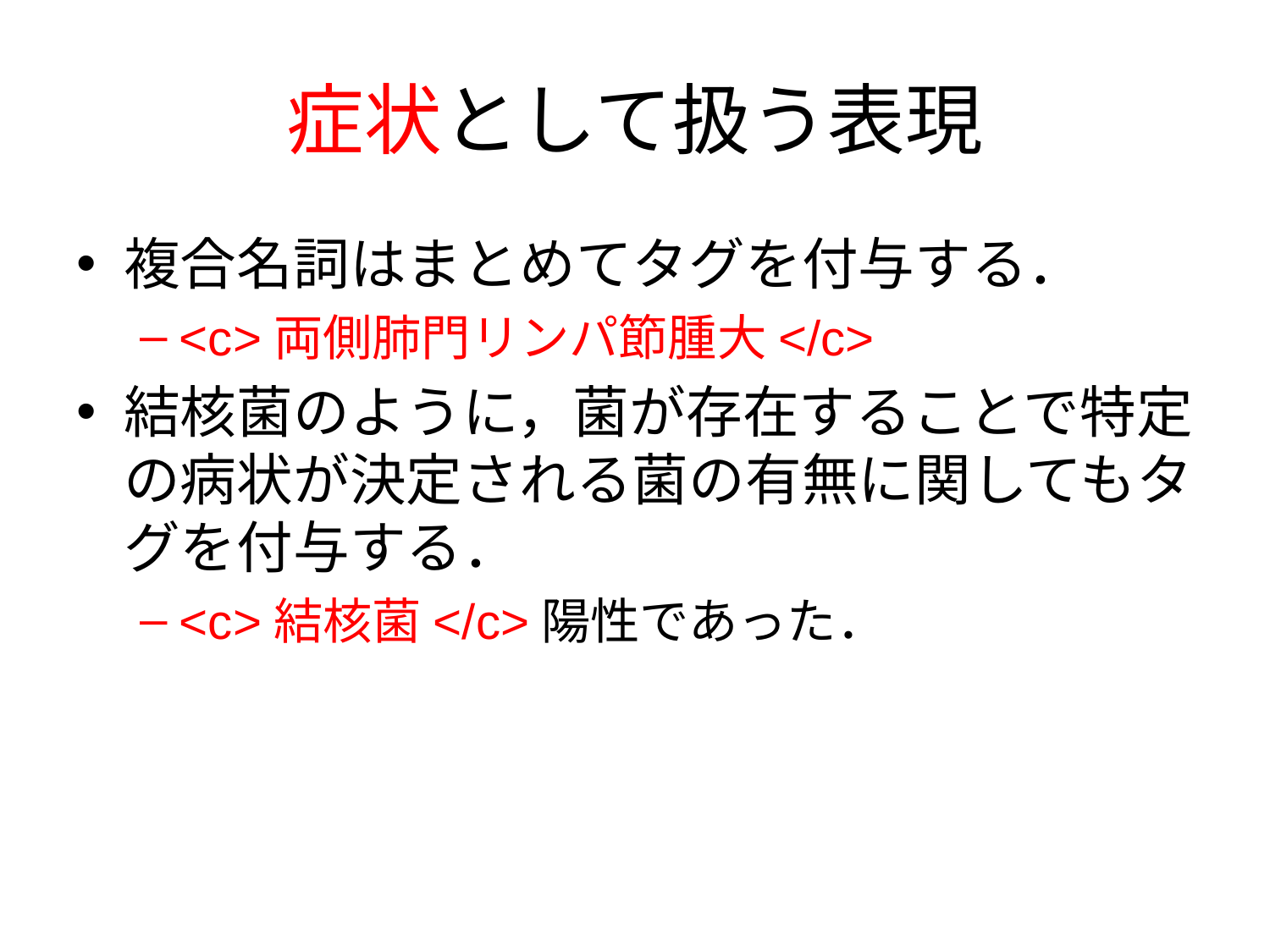

# 症状として扱う表現
複合名詞はまとめてタグを付与する．
<c>両側肺門リンパ節腫大</c>
結核菌のように，菌が存在することで特定の病状が決定される菌の有無に関してもタグを付与する．
<c>結核菌</c>陽性であった．